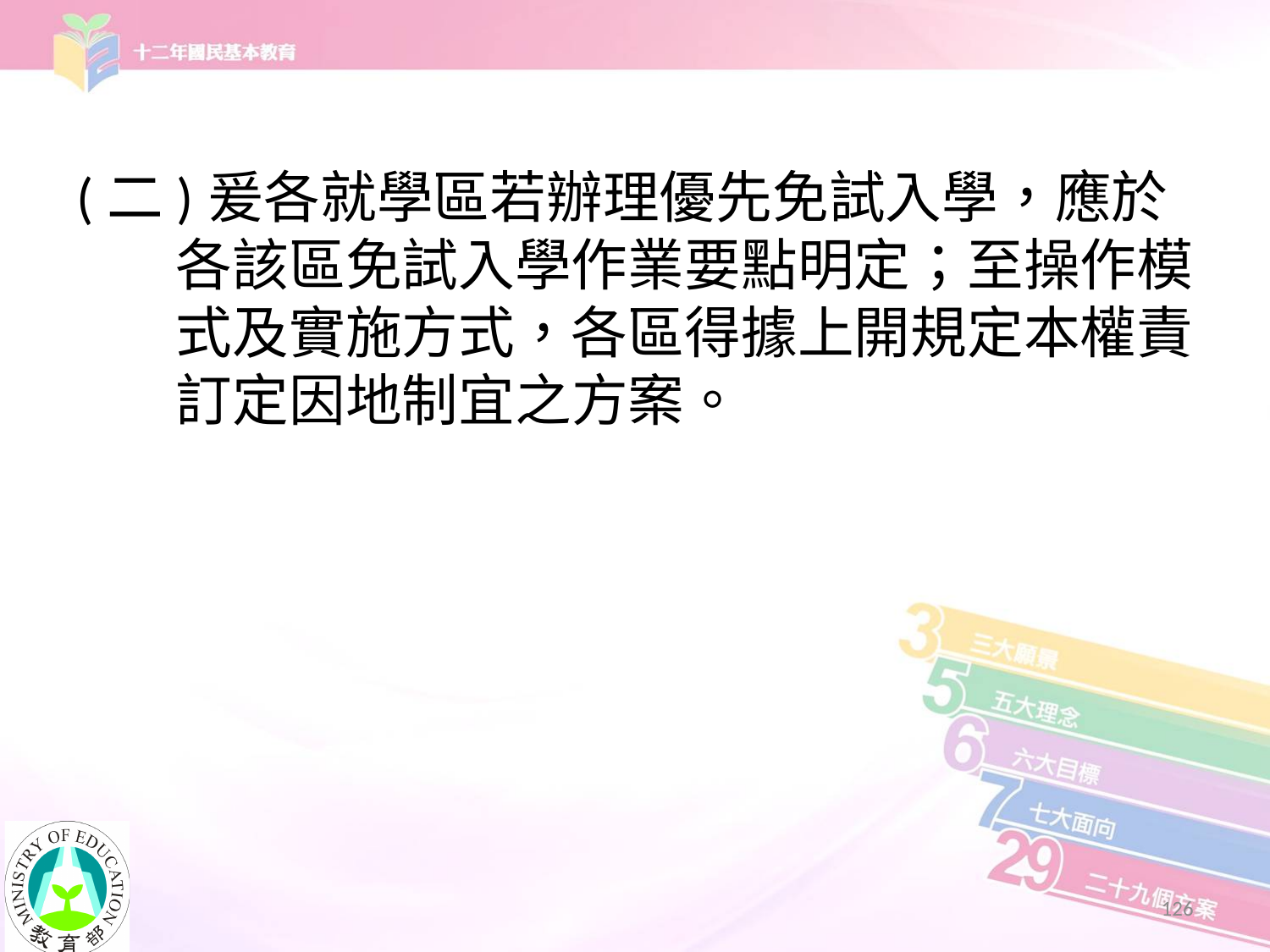

(二)爰各就學區若辦理優先免試入學，應於各該區免試入學作業要點明定；至操作模式及實施方式，各區得據上開規定本權責訂定因地制宜之方案。

126